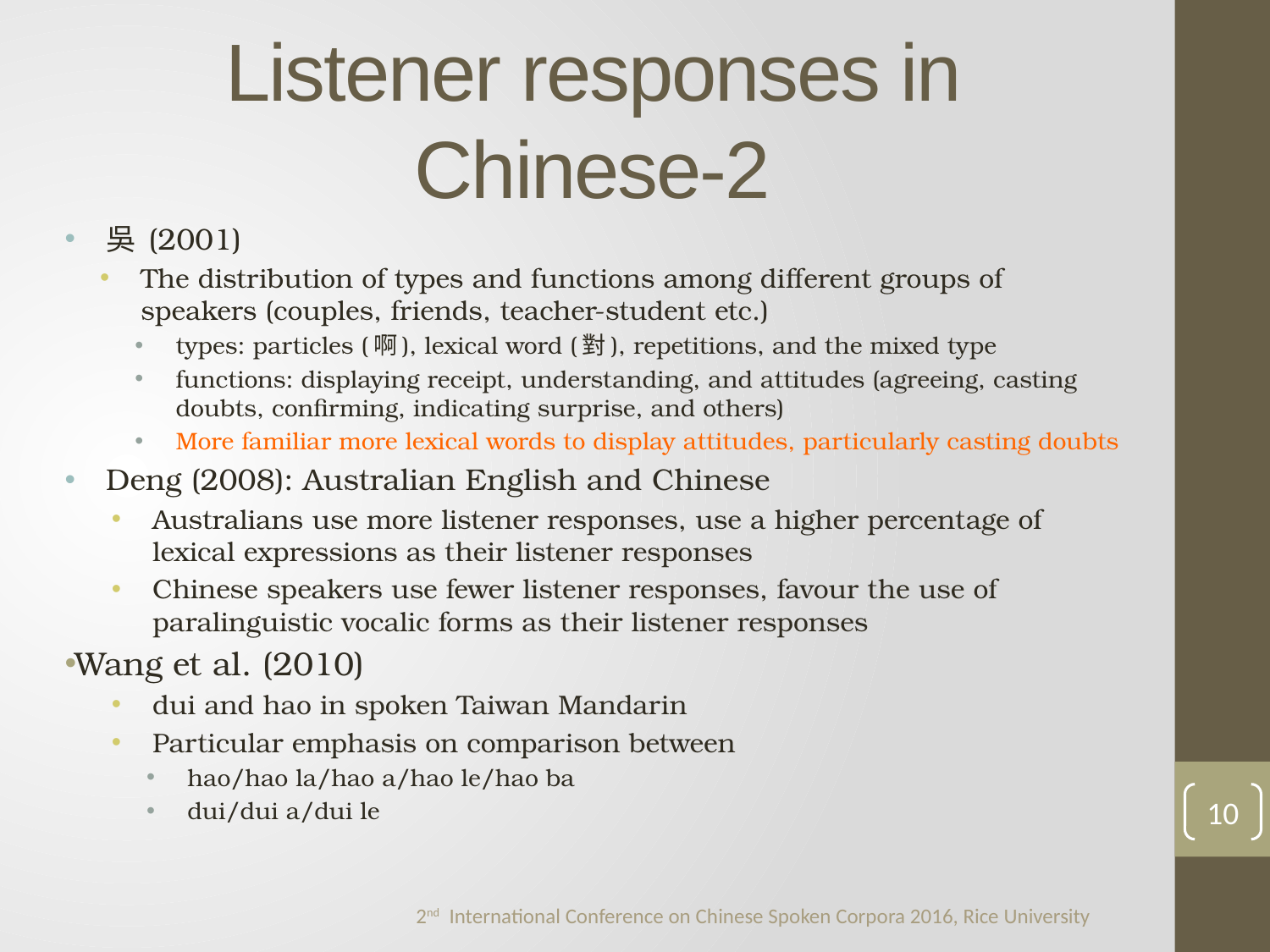

# Listener responses in Chinese-2
吳 (2001)
The distribution of types and functions among different groups of speakers (couples, friends, teacher-student etc.)
types: particles (啊), lexical word (對), repetitions, and the mixed type
functions: displaying receipt, understanding, and attitudes (agreeing, casting doubts, confirming, indicating surprise, and others)
More familiar more lexical words to display attitudes, particularly casting doubts
Deng (2008): Australian English and Chinese
Australians use more listener responses, use a higher percentage of lexical expressions as their listener responses
Chinese speakers use fewer listener responses, favour the use of paralinguistic vocalic forms as their listener responses
Wang et al. (2010)
dui and hao in spoken Taiwan Mandarin
Particular emphasis on comparison between
hao/hao la/hao a/hao le/hao ba
dui/dui a/dui le
10

2nd  International Conference on Chinese Spoken Corpora 2016, Rice University